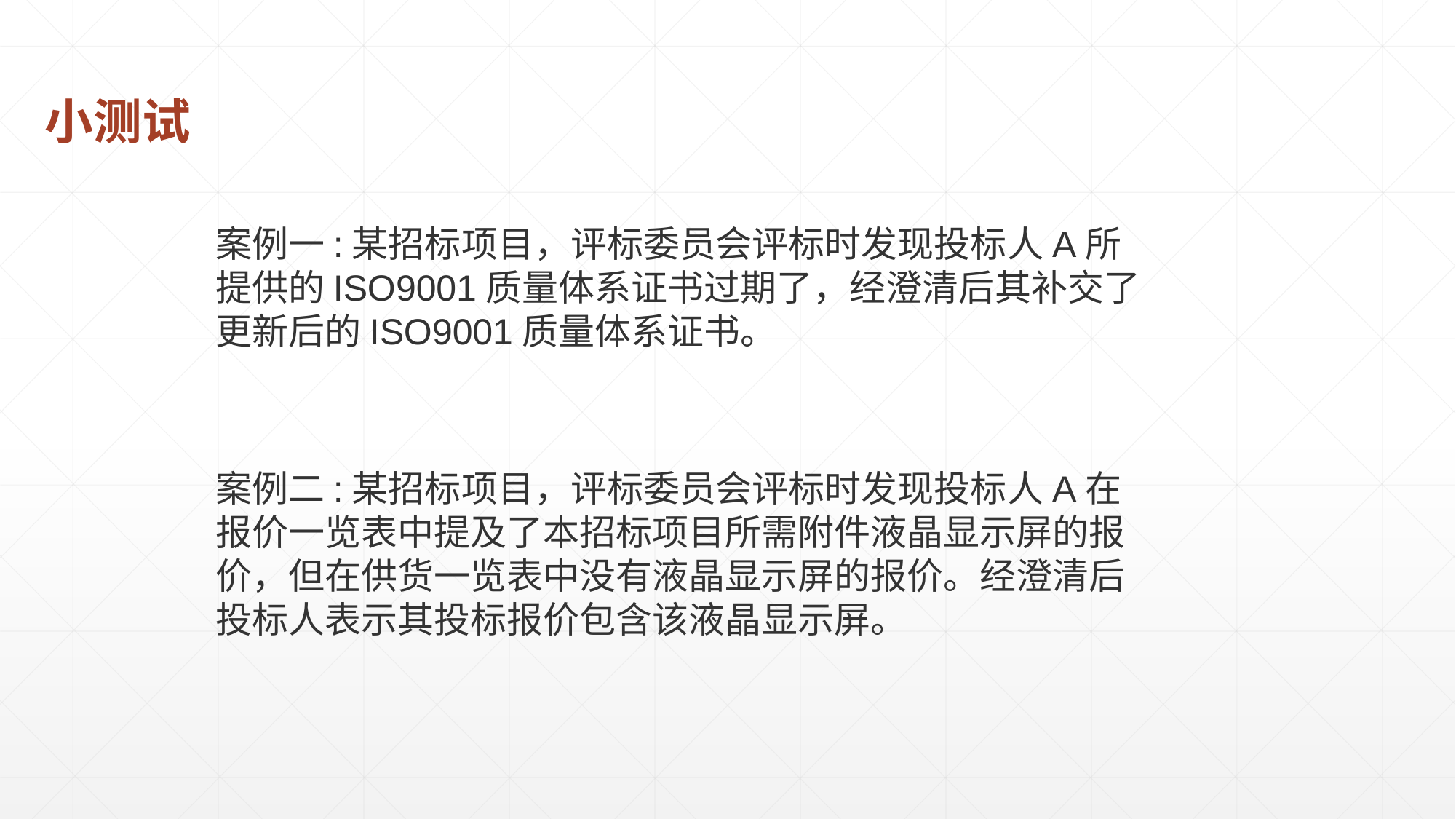

小测试
案例一:某招标项目，评标委员会评标时发现投标人A所提供的ISO9001质量体系证书过期了，经澄清后其补交了更新后的ISO9001质量体系证书。
案例二:某招标项目，评标委员会评标时发现投标人A在报价一览表中提及了本招标项目所需附件液晶显示屏的报价，但在供货一览表中没有液晶显示屏的报价。经澄清后投标人表示其投标报价包含该液晶显示屏。